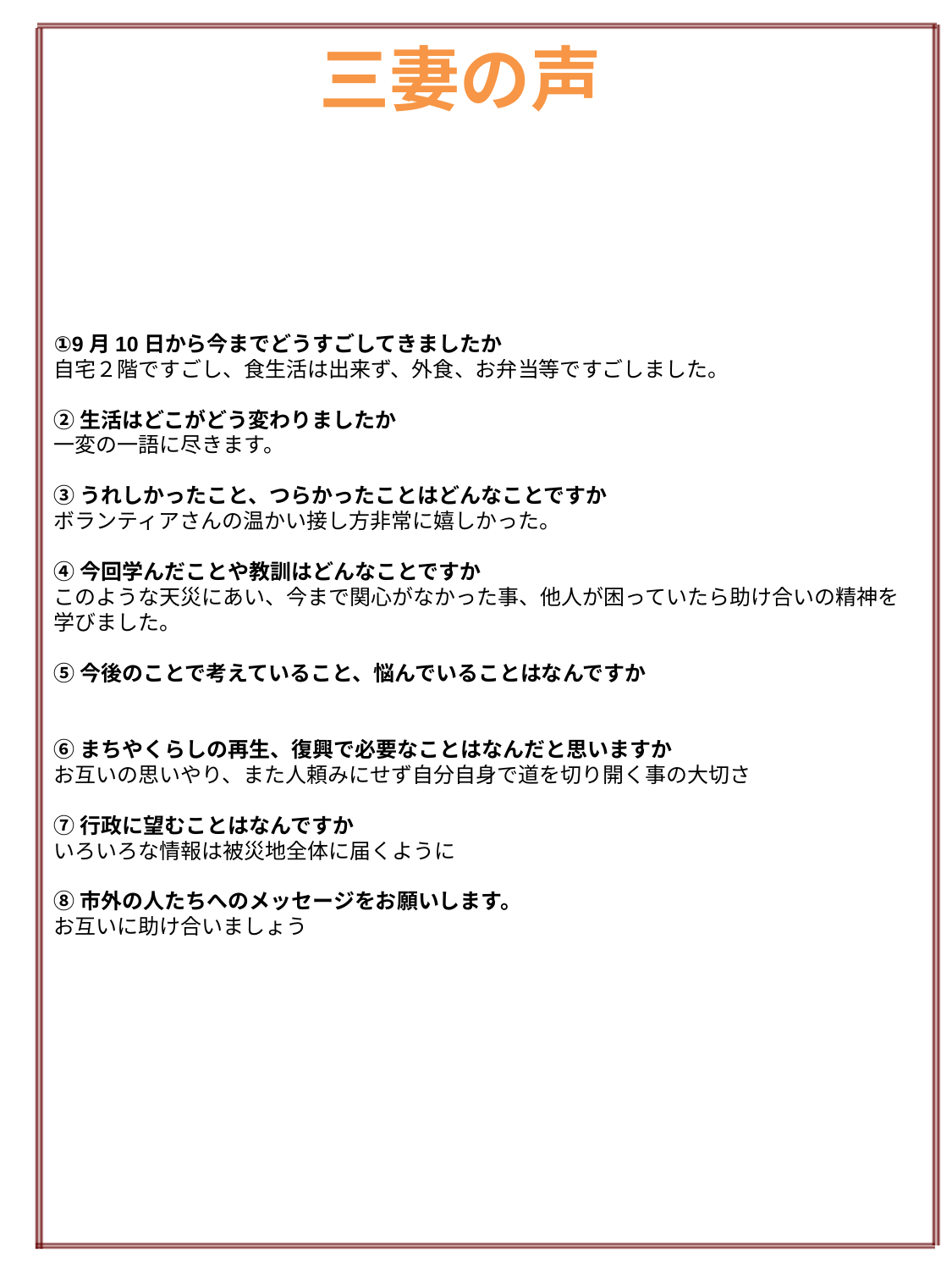

# 三妻の声
①9月10日から今までどうすごしてきましたか
自宅２階ですごし、食生活は出来ず、外食、お弁当等ですごしました。

②生活はどこがどう変わりましたか
一変の一語に尽きます。

③うれしかったこと、つらかったことはどんなことですか
ボランティアさんの温かい接し方非常に嬉しかった。

④今回学んだことや教訓はどんなことですか
このような天災にあい、今まで関心がなかった事、他人が困っていたら助け合いの精神を学びました。

⑤今後のことで考えていること、悩んでいることはなんですか

⑥まちやくらしの再生、復興で必要なことはなんだと思いますか
お互いの思いやり、また人頼みにせず自分自身で道を切り開く事の大切さ

⑦行政に望むことはなんですか
いろいろな情報は被災地全体に届くように

⑧市外の人たちへのメッセージをお願いします。
お互いに助け合いましょう